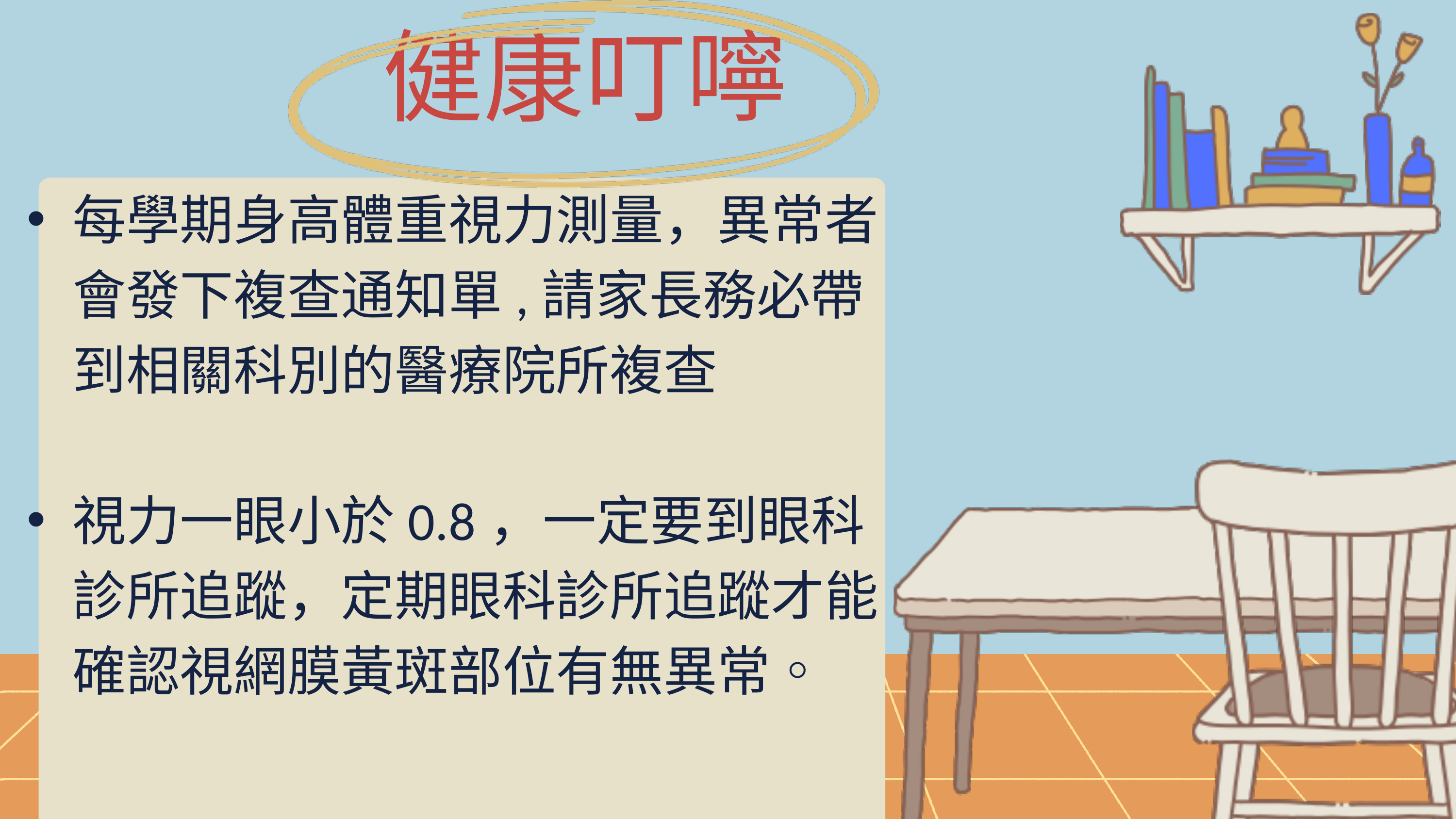

健康叮嚀

每學期身高體重視力測量，異常者會發下複查通知單,請家長務必帶到相關科別的醫療院所複查

視力一眼小於0.8，一定要到眼科診所追蹤，定期眼科診所追蹤才能確認視網膜黃斑部位有無異常◦